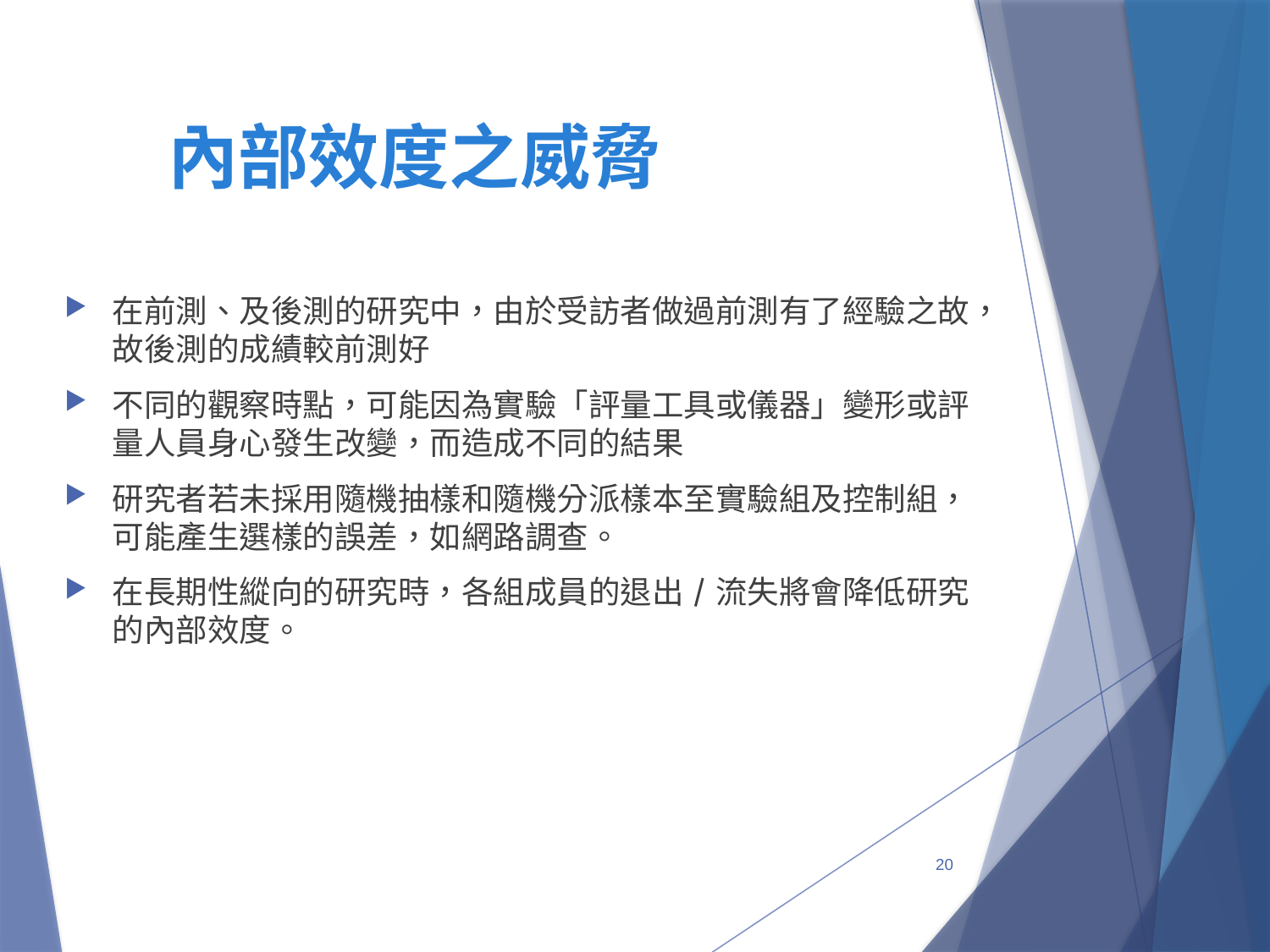

# 內部效度之威脅
在前測、及後測的研究中，由於受訪者做過前測有了經驗之故，故後測的成績較前測好
不同的觀察時點，可能因為實驗「評量工具或儀器」變形或評量人員身心發生改變，而造成不同的結果
研究者若未採用隨機抽樣和隨機分派樣本至實驗組及控制組，可能產生選樣的誤差，如網路調查。
在長期性縱向的研究時，各組成員的退出/流失將會降低研究的內部效度。

20